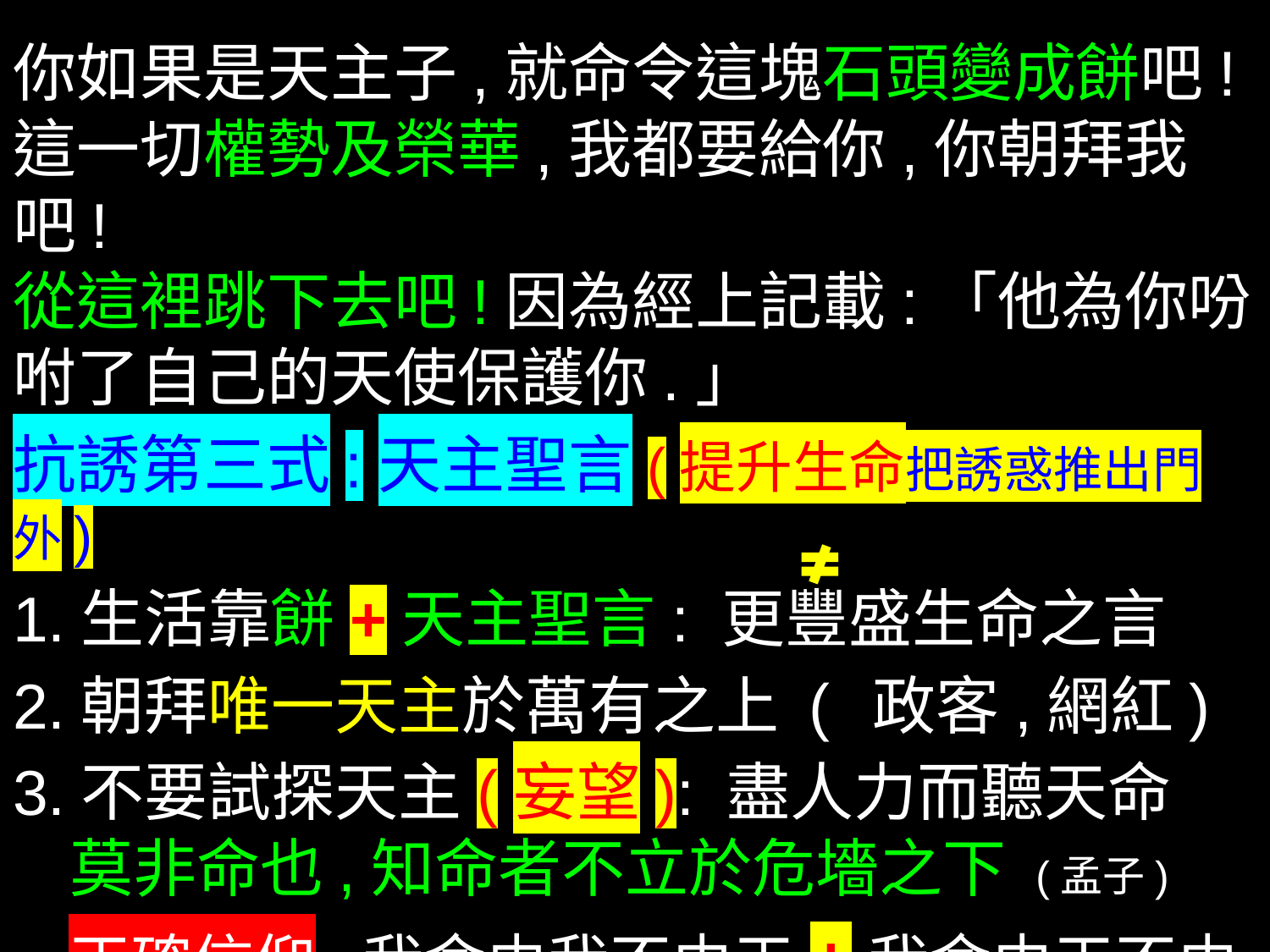

你如果是天主子,就命令這塊石頭變成餅吧!
這一切權勢及榮華,我都要給你,你朝拜我吧!
從這裡跳下去吧!因為經上記載:「他為你吩咐了自己的天使保護你.」
抗誘第三式:天主聖言(提升生命把誘惑推出門外)
1.生活靠餅+天主聖言: 更豐盛生命之言
2.朝拜唯一天主於萬有之上 (   政客,網紅)
3.不要試探天主(妄望): 盡人力而聽天命
    莫非命也,知命者不立於危墻之下 (孟子)
   正確信仰:我命由我不由天+我命由天不由我